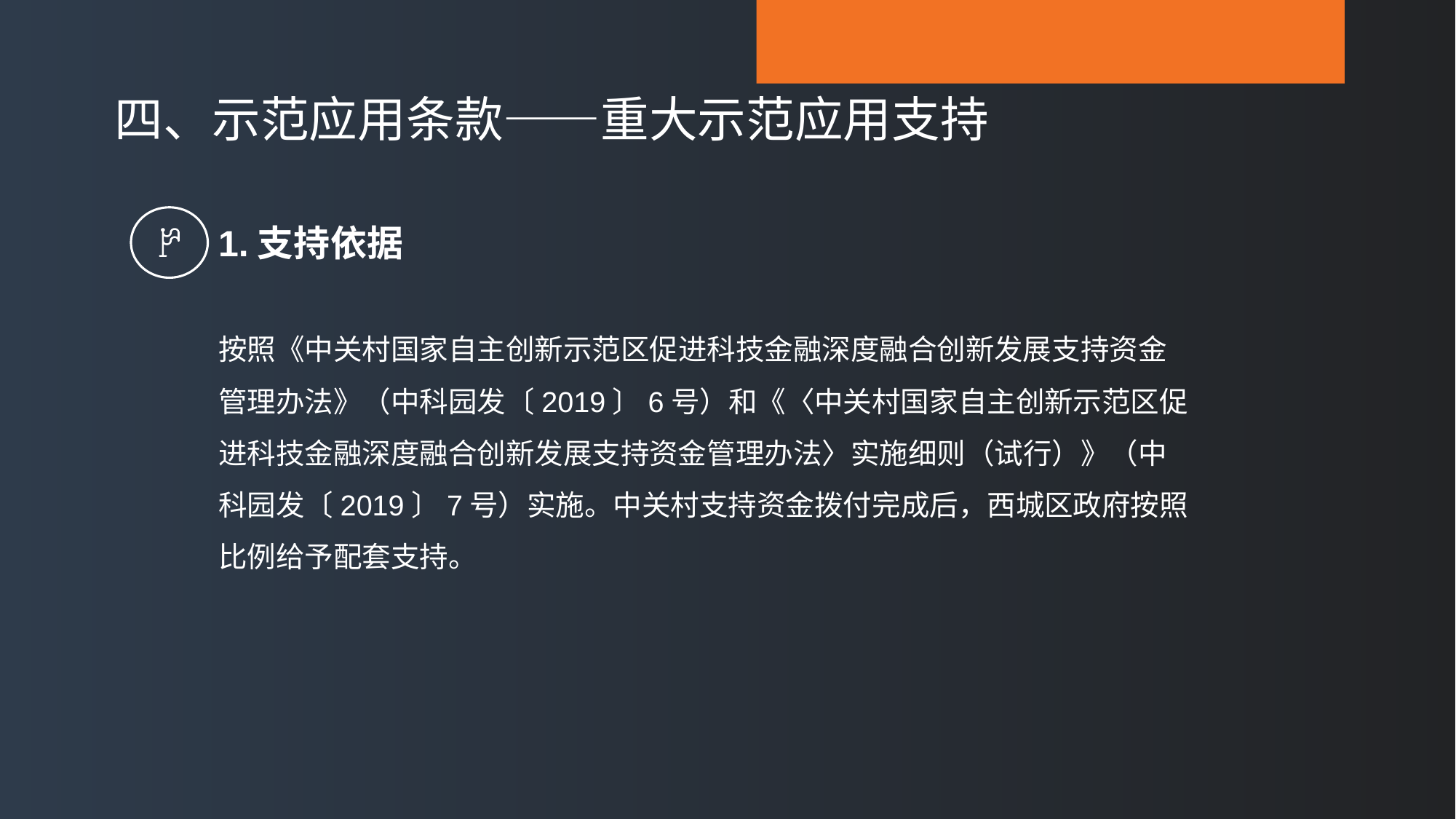

四、示范应用条款——重大示范应用支持

1.支持依据

按照《中关村国家自主创新示范区促进科技金融深度融合创新发展支持资金管理办法》（中科园发〔2019〕6号）和《〈中关村国家自主创新示范区促进科技金融深度融合创新发展支持资金管理办法〉实施细则（试行）》（中科园发〔2019〕7号）实施。中关村支持资金拨付完成后，西城区政府按照比例给予配套支持。